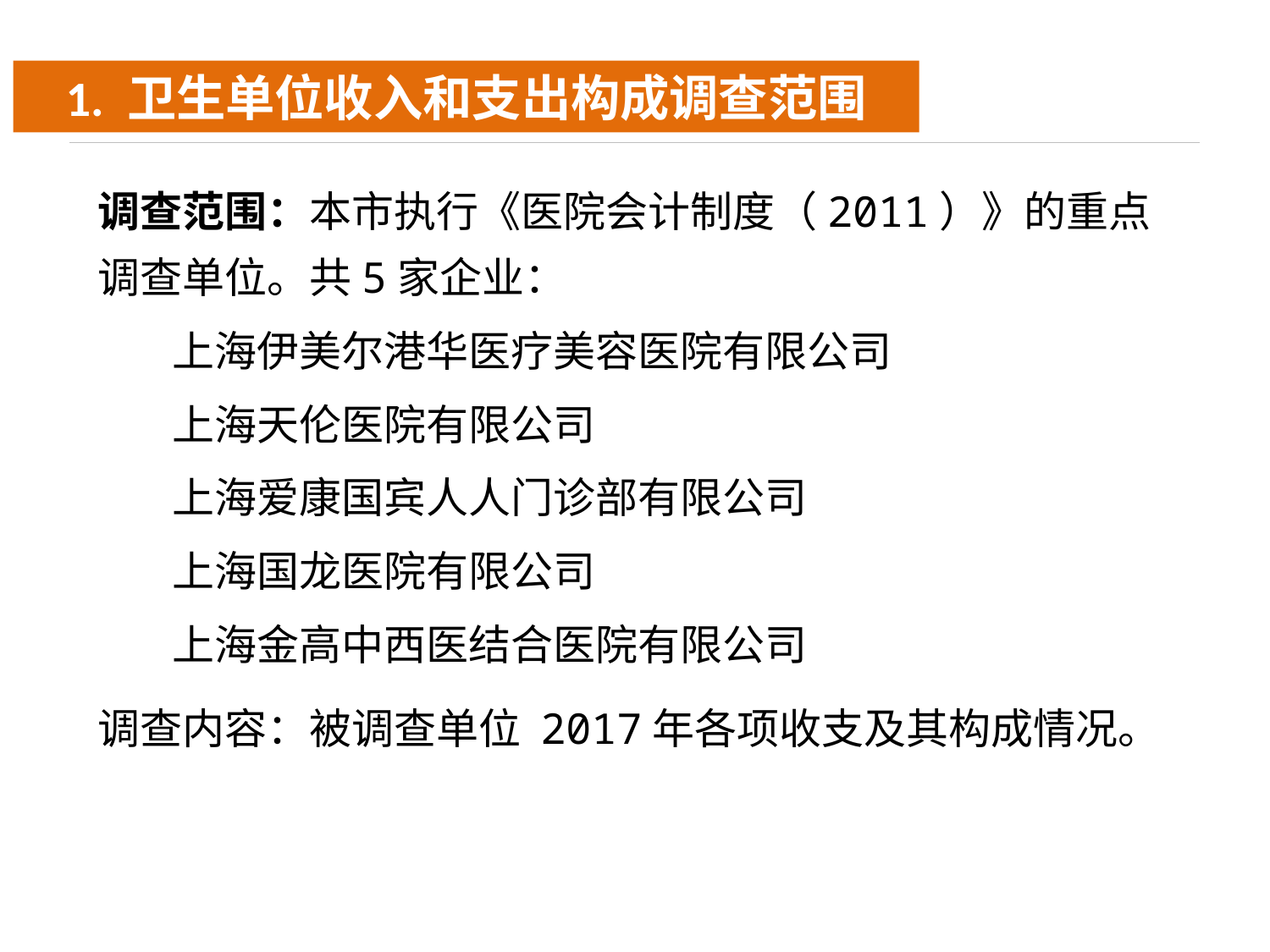

1. 卫生单位收入和支出构成调查范围

调查范围：本市执行《医院会计制度（2011）》的重点调查单位。共5家企业：
上海伊美尔港华医疗美容医院有限公司
上海天伦医院有限公司
上海爱康国宾人人门诊部有限公司
上海国龙医院有限公司
上海金高中西医结合医院有限公司
调查内容：被调查单位 2017年各项收支及其构成情况。